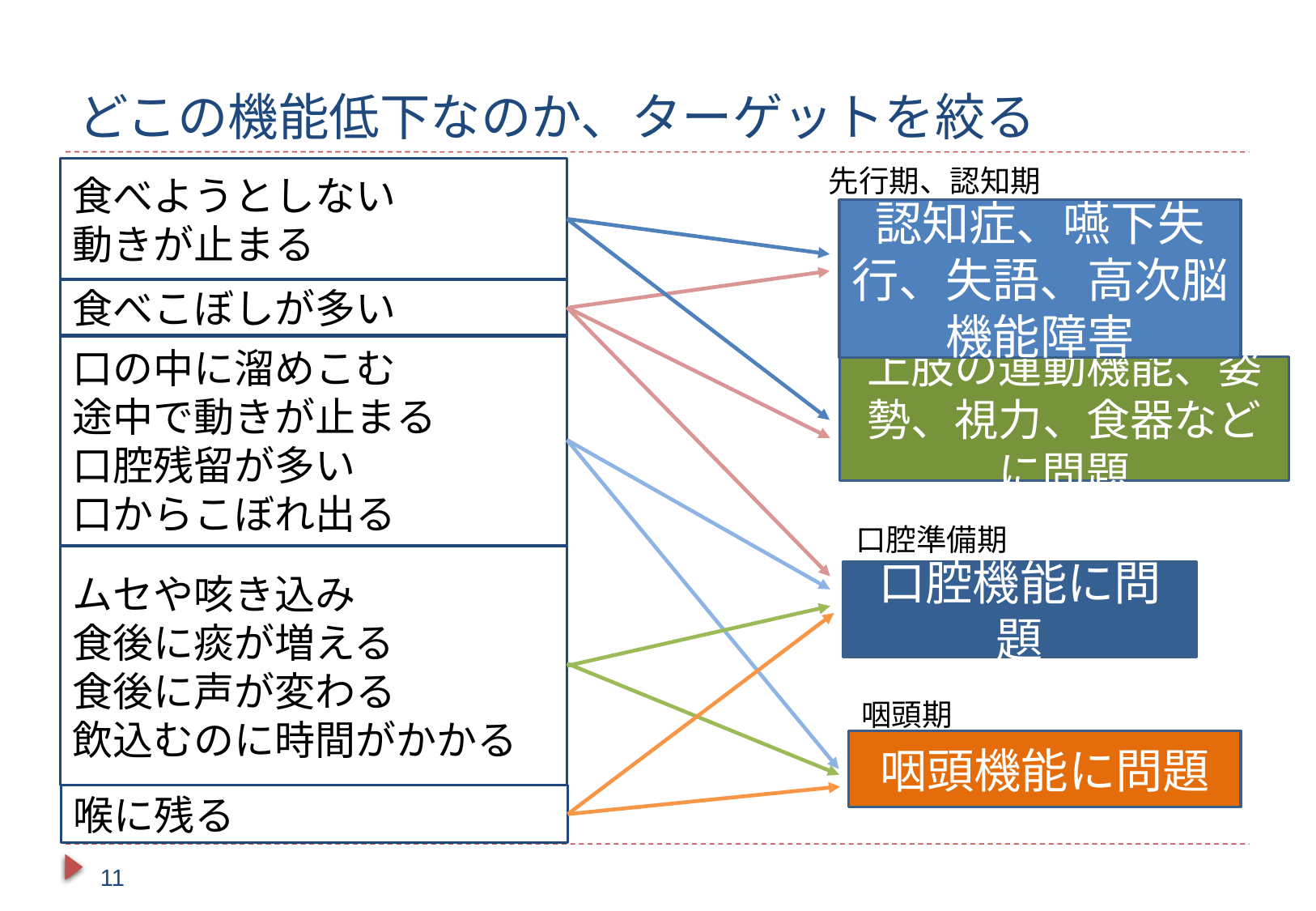

# どこの機能低下なのか、ターゲットを絞る
先行期、認知期
食べようとしない
動きが止まる
認知症、嚥下失行、失語、高次脳機能障害
食べこぼしが多い
口の中に溜めこむ
途中で動きが止まる
口腔残留が多い
口からこぼれ出る
上肢の運動機能、姿勢、視力、食器などに問題
口腔準備期
ムセや咳き込み
食後に痰が増える
食後に声が変わる
飲込むのに時間がかかる
口腔機能に問題
咽頭期
咽頭機能に問題
喉に残る
11